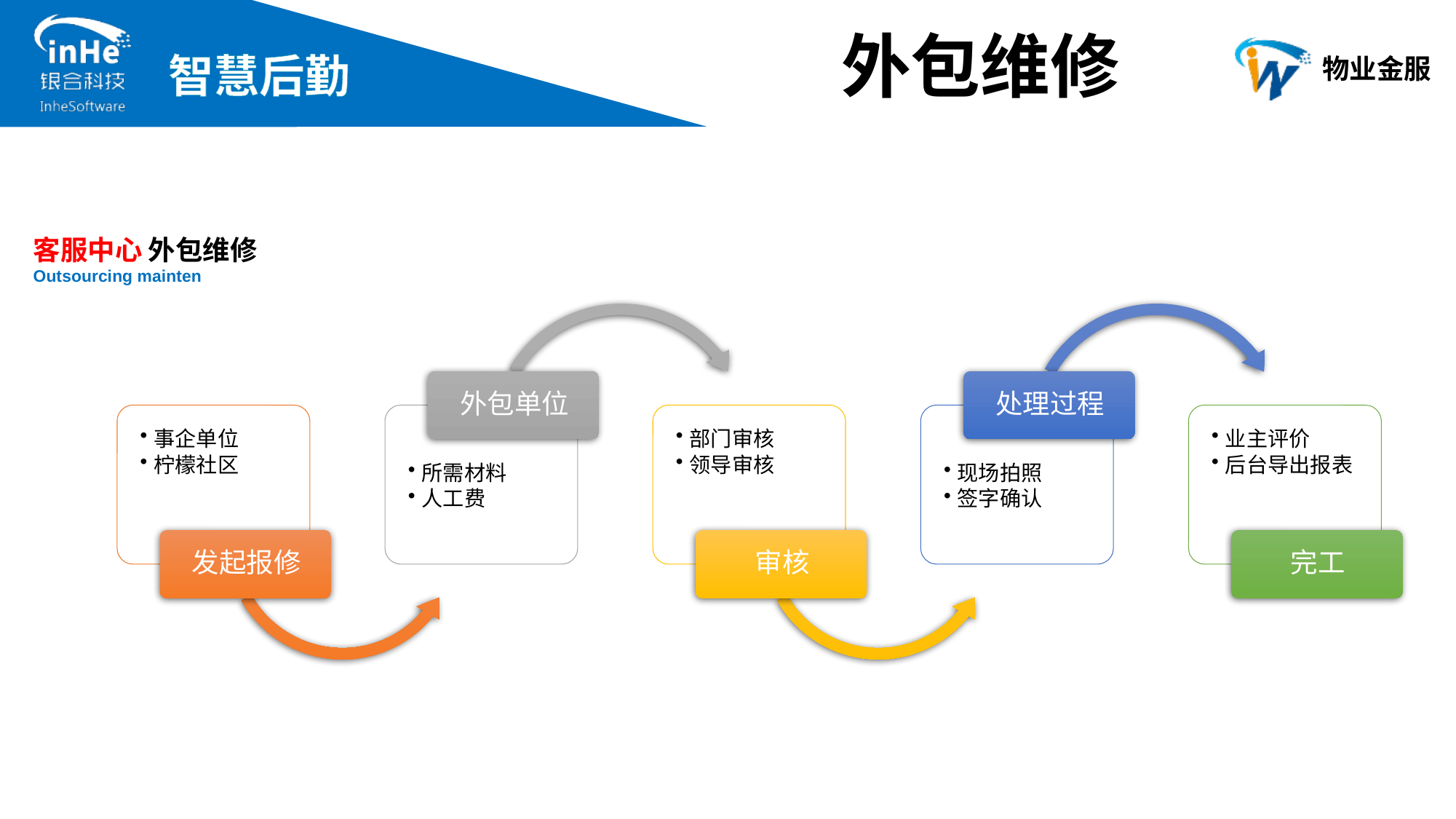

外包维修
客服中心 外包维修
Outsourcing mainten
事企单位
柠檬社区
发起报修
所需材料
人工费
外包单位
部门审核
领导审核
审核
现场拍照
签字确认
处理过程
业主评价
后台导出报表
完工